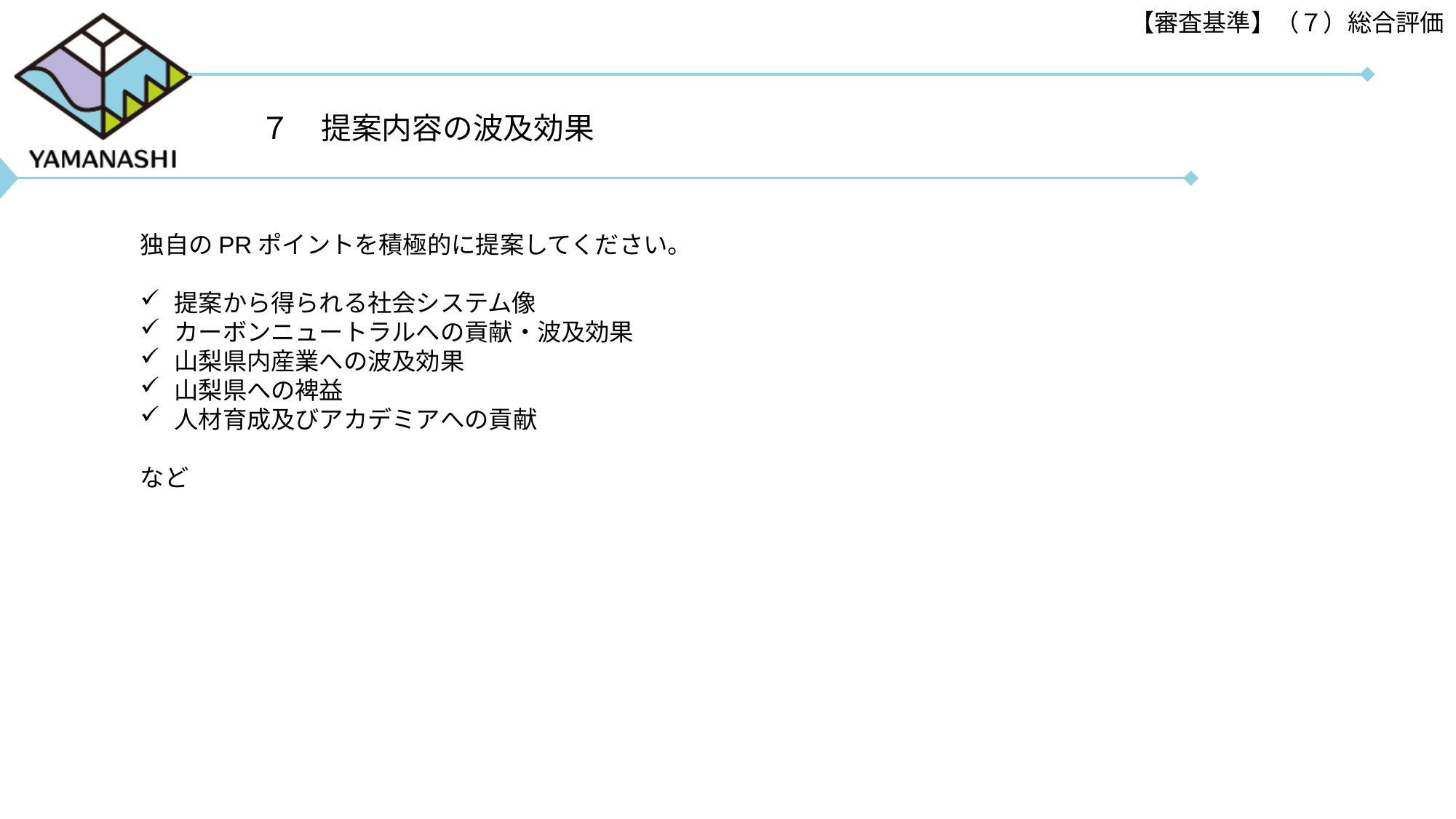

【審査基準】（７）総合評価
７　提案内容の波及効果
独自のPRポイントを積極的に提案してください。

提案から得られる社会システム像
カーボンニュートラルへの貢献・波及効果
山梨県内産業への波及効果
山梨県への裨益
人材育成及びアカデミアへの貢献

など